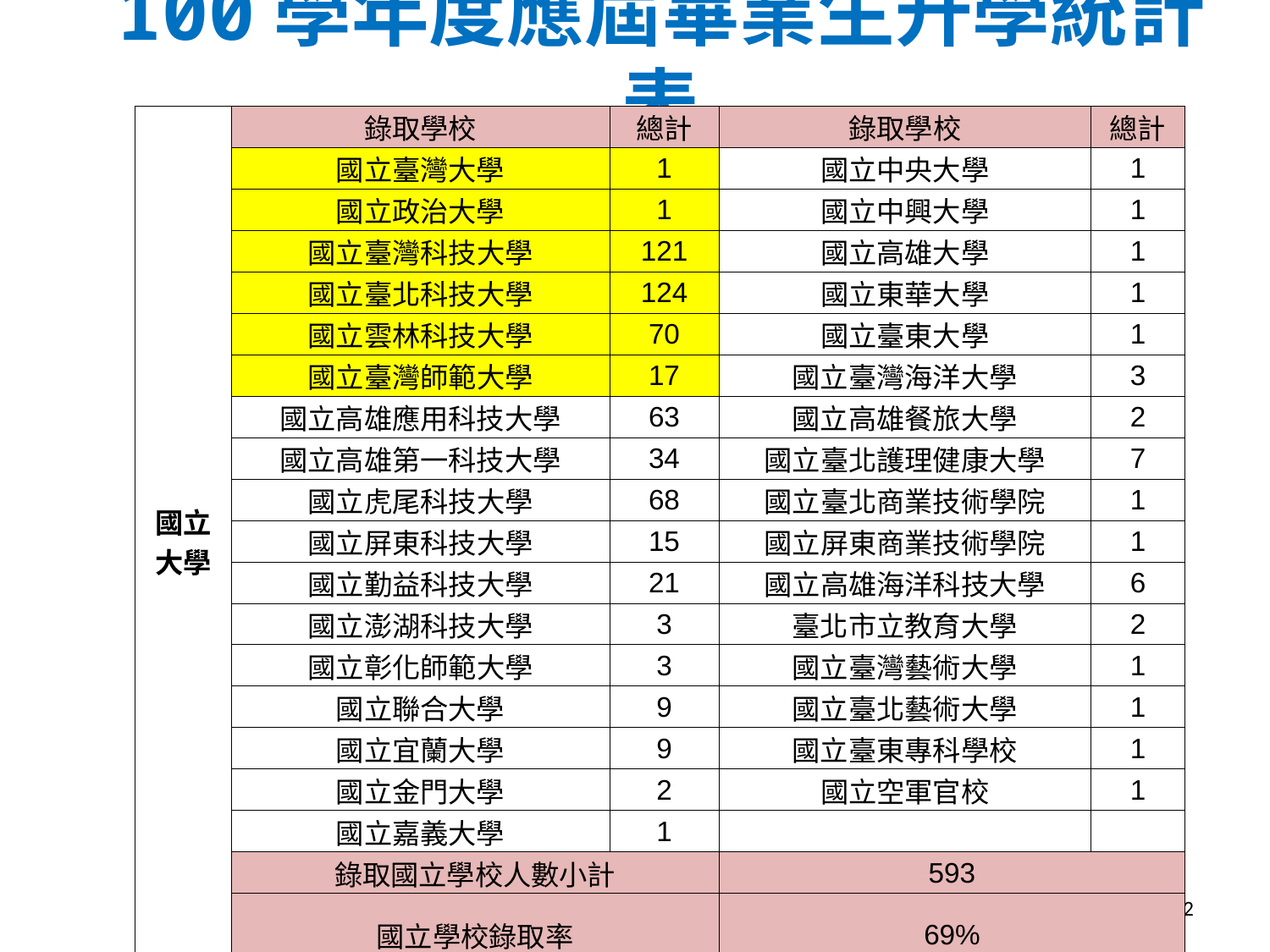

100學年度應屆畢業生升學統計表
| 國立 大學 | 錄取學校 | 總計 | 錄取學校 | 總計 |
| --- | --- | --- | --- | --- |
|  | 國立臺灣大學 | 1 | 國立中央大學 | 1 |
|  | 國立政治大學 | 1 | 國立中興大學 | 1 |
|  | 國立臺灣科技大學 | 121 | 國立高雄大學 | 1 |
|  | 國立臺北科技大學 | 124 | 國立東華大學 | 1 |
|  | 國立雲林科技大學 | 70 | 國立臺東大學 | 1 |
|  | 國立臺灣師範大學 | 17 | 國立臺灣海洋大學 | 3 |
|  | 國立高雄應用科技大學 | 63 | 國立高雄餐旅大學 | 2 |
|  | 國立高雄第一科技大學 | 34 | 國立臺北護理健康大學 | 7 |
|  | 國立虎尾科技大學 | 68 | 國立臺北商業技術學院 | 1 |
|  | 國立屏東科技大學 | 15 | 國立屏東商業技術學院 | 1 |
|  | 國立勤益科技大學 | 21 | 國立高雄海洋科技大學 | 6 |
|  | 國立澎湖科技大學 | 3 | 臺北市立教育大學 | 2 |
|  | 國立彰化師範大學 | 3 | 國立臺灣藝術大學 | 1 |
|  | 國立聯合大學 | 9 | 國立臺北藝術大學 | 1 |
|  | 國立宜蘭大學 | 9 | 國立臺東專科學校 | 1 |
|  | 國立金門大學 | 2 | 國立空軍官校 | 1 |
|  | 國立嘉義大學 | 1 |  |  |
|  | 錄取國立學校人數小計 |  | 593 |  |
|  | 國立學校錄取率 |  | 69% |  |
| 錄取私立學校人數 |  |  | 270 |  |
| 總錄取人數 |  |  | 863 |  |
| 應屆畢業人數 |  |  | 911 |  |
| 升學率 |  |  | 95% |  |
12